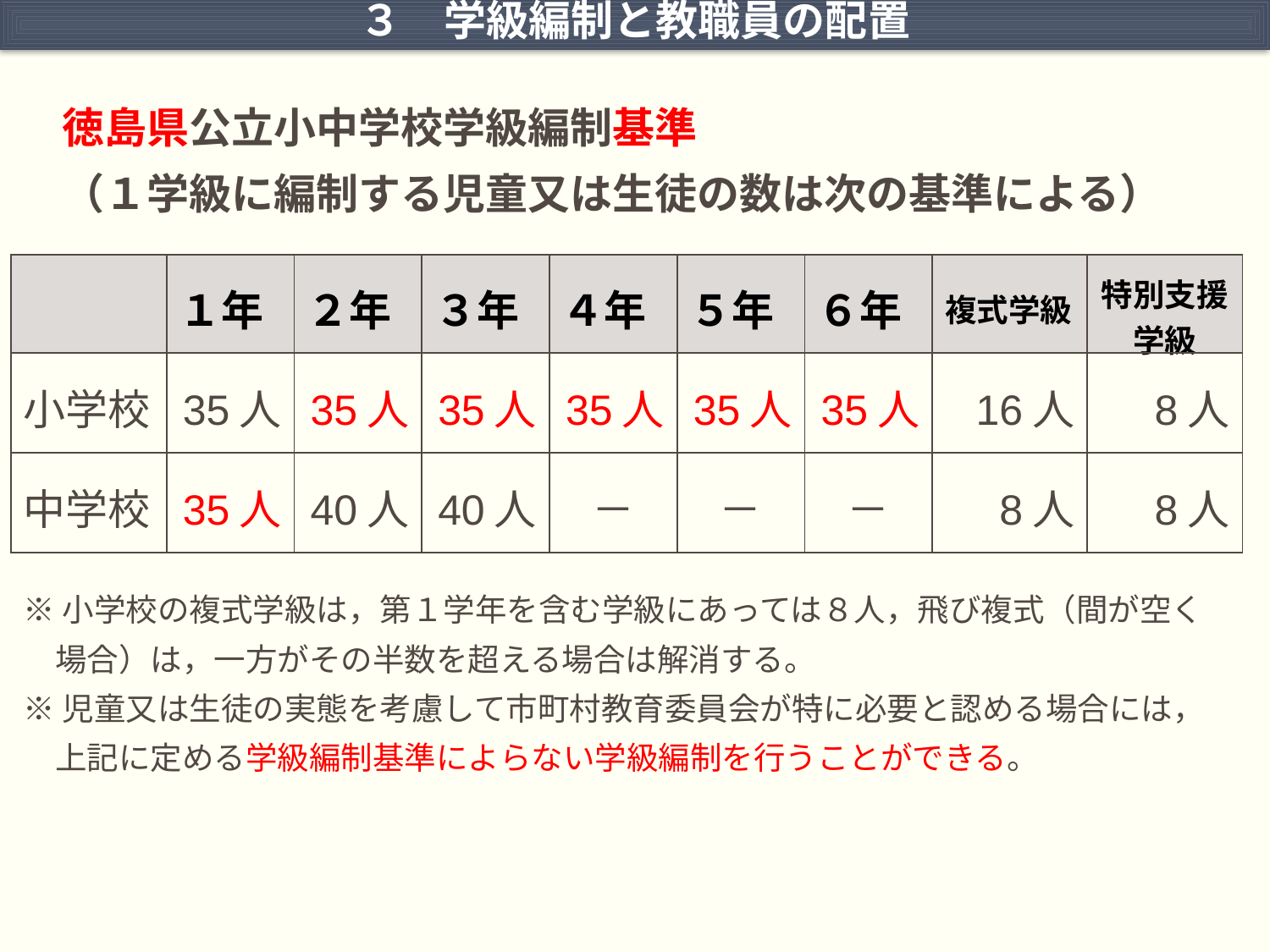

３　学級編制と教職員の配置
徳島県公立小中学校学級編制基準
（１学級に編制する児童又は生徒の数は次の基準による）
|  | １年 | ２年 | ３年 | ４年 | ５年 | ６年 | 複式学級 | 特別支援学級 |
| --- | --- | --- | --- | --- | --- | --- | --- | --- |
| 小学校 | 35人 | 35人 | 35人 | 35人 | 35人 | 35人 | 16人 | 8人 |
| 中学校 | 35人 | 40人 | 40人 | － | － | － | 8人 | 8人 |
※小学校の複式学級は，第１学年を含む学級にあっては８人，飛び複式（間が空く
　場合）は，一方がその半数を超える場合は解消する。
※児童又は生徒の実態を考慮して市町村教育委員会が特に必要と認める場合には，
　上記に定める学級編制基準によらない学級編制を行うことができる。